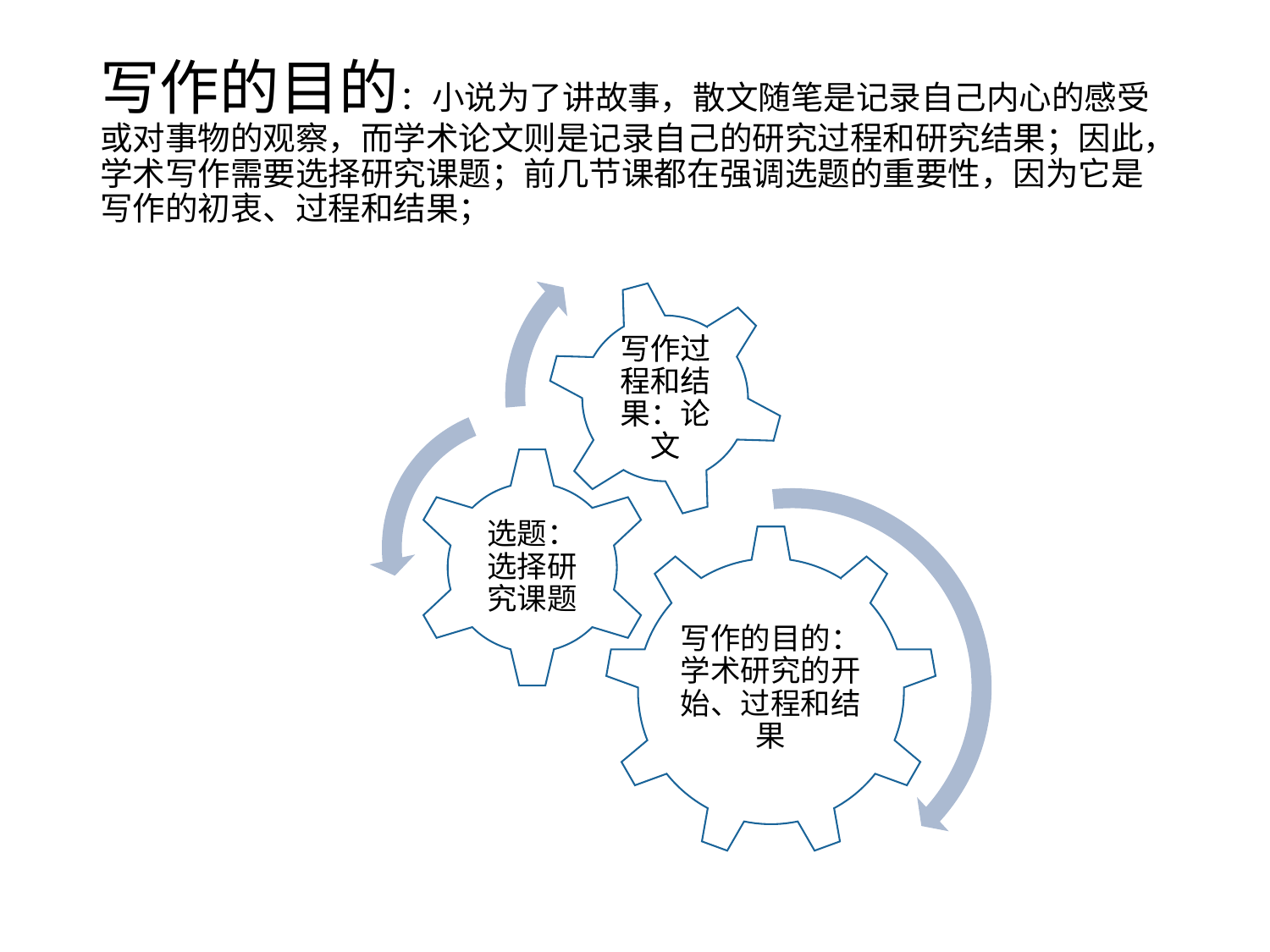

# 写作的目的：小说为了讲故事，散文随笔是记录自己内心的感受或对事物的观察，而学术论文则是记录自己的研究过程和研究结果；因此，学术写作需要选择研究课题；前几节课都在强调选题的重要性，因为它是写作的初衷、过程和结果；
写作的目的：学术研究的开始、过程和结果
选题：选择研究课题
写作过程和结果：论文